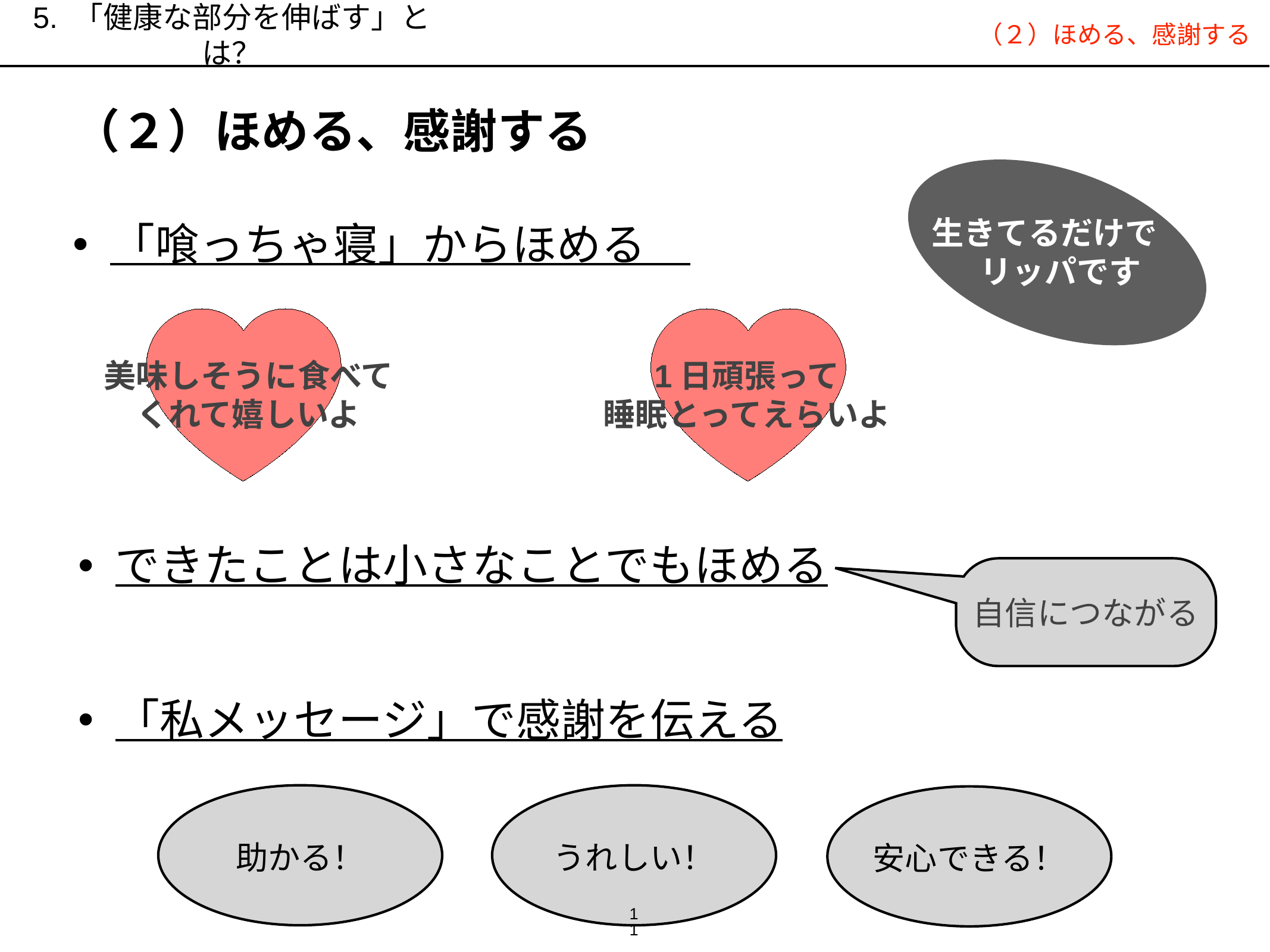

5. 「健康な部分を伸ばす」とは？
（２）ほめる、感謝する

（２）ほめる、感謝する

生きてるだけで
　リッパです
「喰っちゃ寝」からほめる

1日頑張って
睡眠とってえらいよ
美味しそうに食べて
くれて嬉しいよ
できたことは小さなことでもほめる

自信につながる
「私メッセージ」で感謝を伝える

助かる！
うれしい！
安心できる！
11